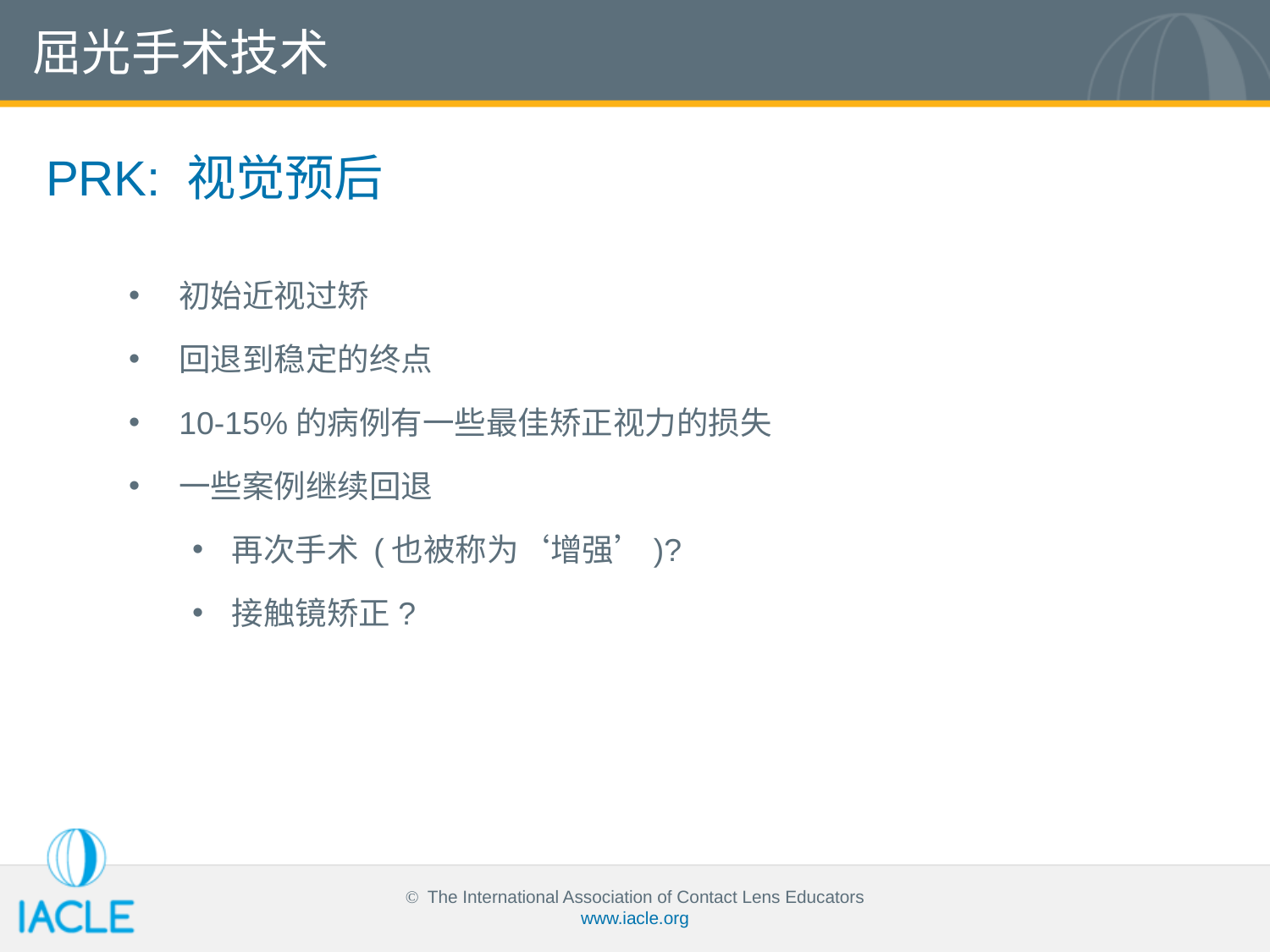

屈光手术技术
PRK: 视觉预后
初始近视过矫
回退到稳定的终点
10-15%的病例有一些最佳矫正视力的损失
一些案例继续回退
再次手术 (也被称为‘增强’)?
接触镜矫正?